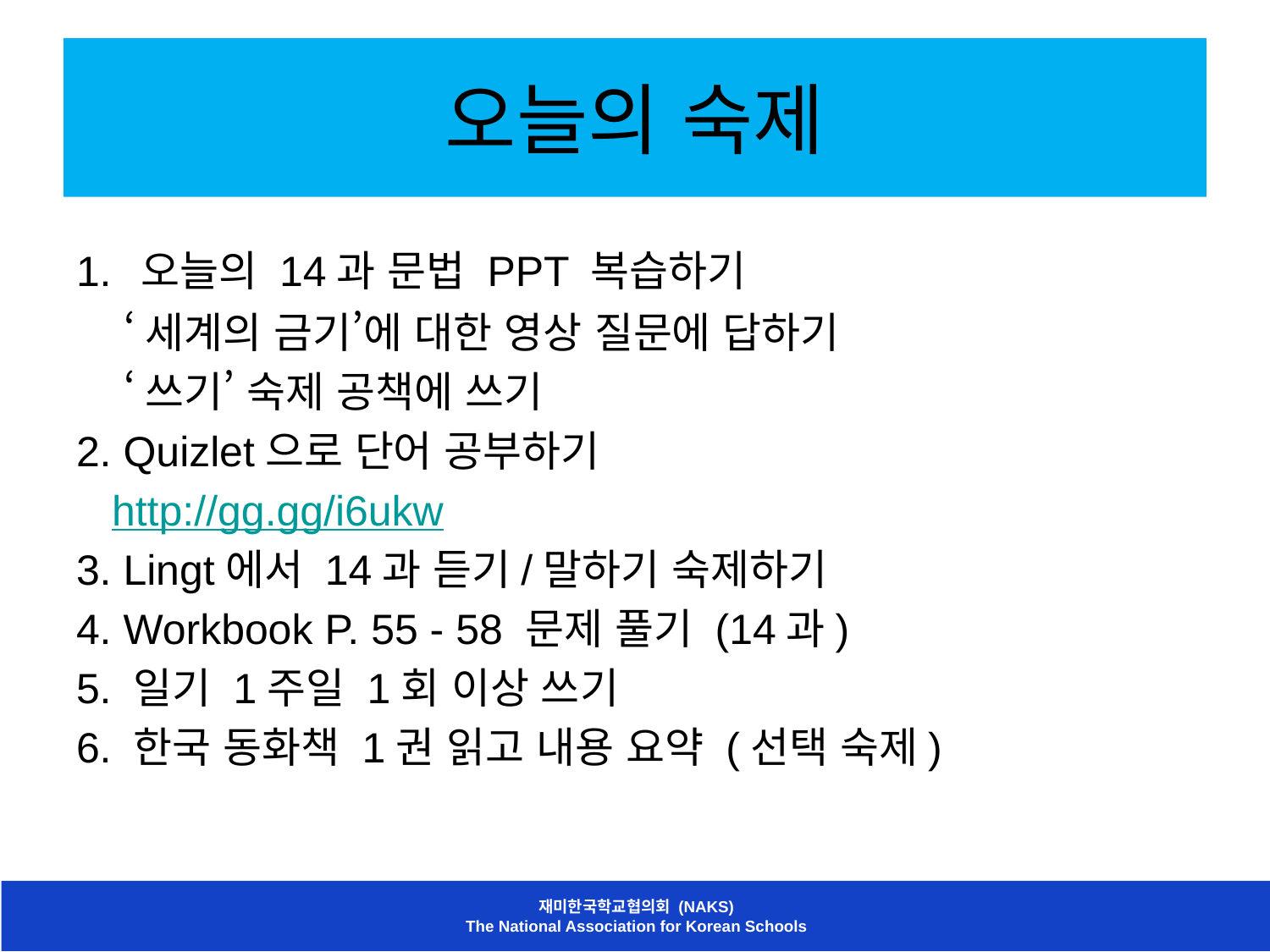

# 오늘의 숙제
1. 오늘의 14과 문법 PPT 복습하기
    ‘세계의 금기’에 대한 영상 질문에 답하기
    ‘쓰기’ 숙제 공책에 쓰기
2. Quizlet으로 단어 공부하기
   http://gg.gg/i6ukw
3. Lingt에서 14과 듣기/말하기 숙제하기
4. Workbook P. 55 - 58 문제 풀기 (14과)
5. 일기 1주일 1회 이상 쓰기
6. 한국 동화책 1권 읽고 내용 요약 (선택 숙제)
재미한국학교협의회 (NAKS)
The National Association for Korean Schools